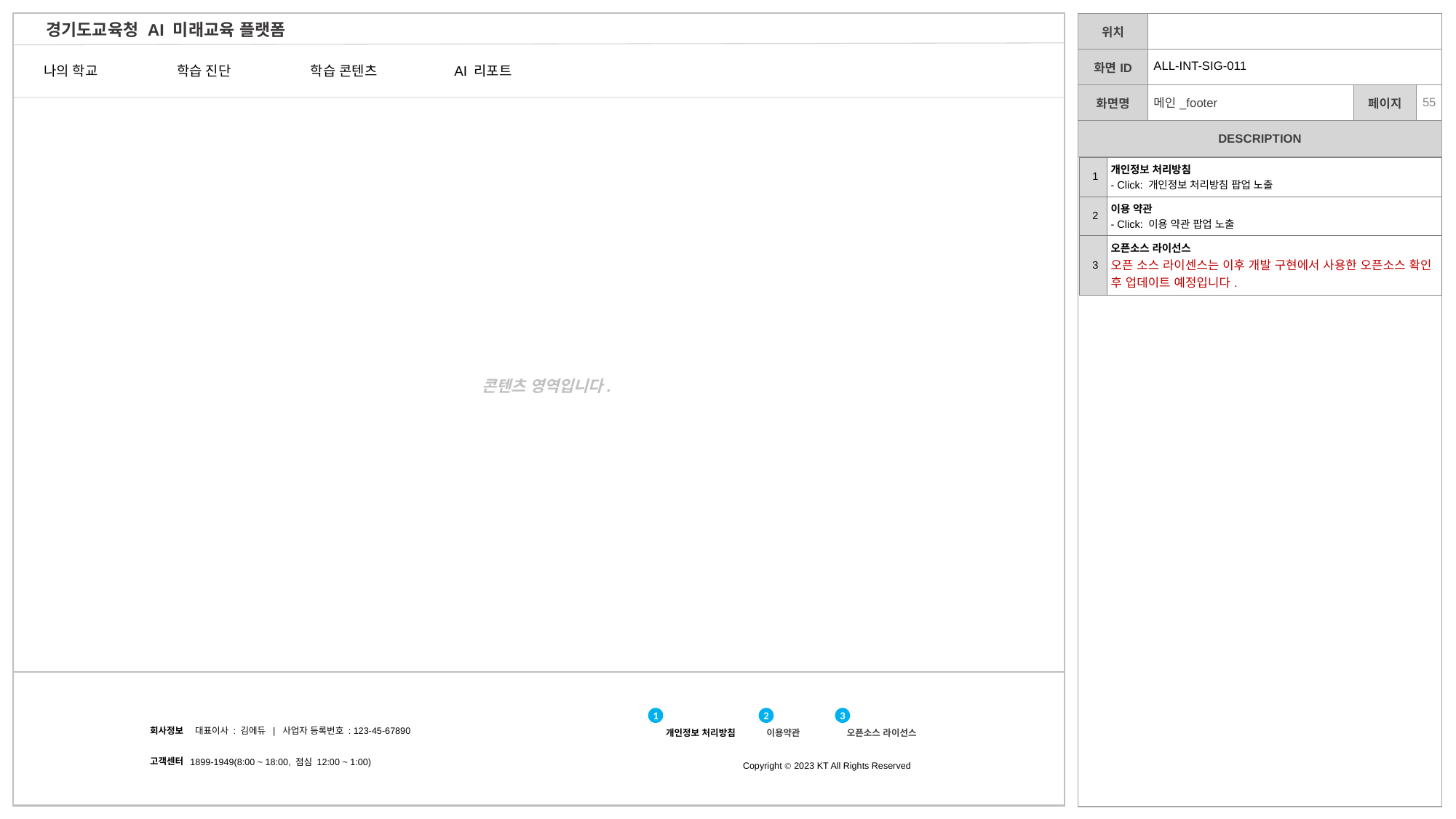

|  |  |  |
| --- | --- | --- |
| ALL-INT-SIG-011 |  |  |
| 메인\_footer |  |  |
| 1 | 개인정보 처리방침 - Click: 개인정보 처리방침 팝업 노출 |
| --- | --- |
| 2 | 이용 약관 - Click: 이용 약관 팝업 노출 |
| 3 | 오픈소스 라이선스 오픈 소스 라이센스는 이후 개발 구현에서 사용한 오픈소스 확인 후 업데이트 예정입니다. |
콘텐츠 영역입니다.

회사정보
대표이사 : 김에듀  |  사업자 등록번호 : 123-45-67890
고객센터
1899-1949(8:00 ~ 18:00, 점심 12:00 ~ 1:00)
개인정보 처리방침
이용약관
오픈소스 라이선스
Copyright Ⓒ 2023 KT All Rights Reserved
1
2
3